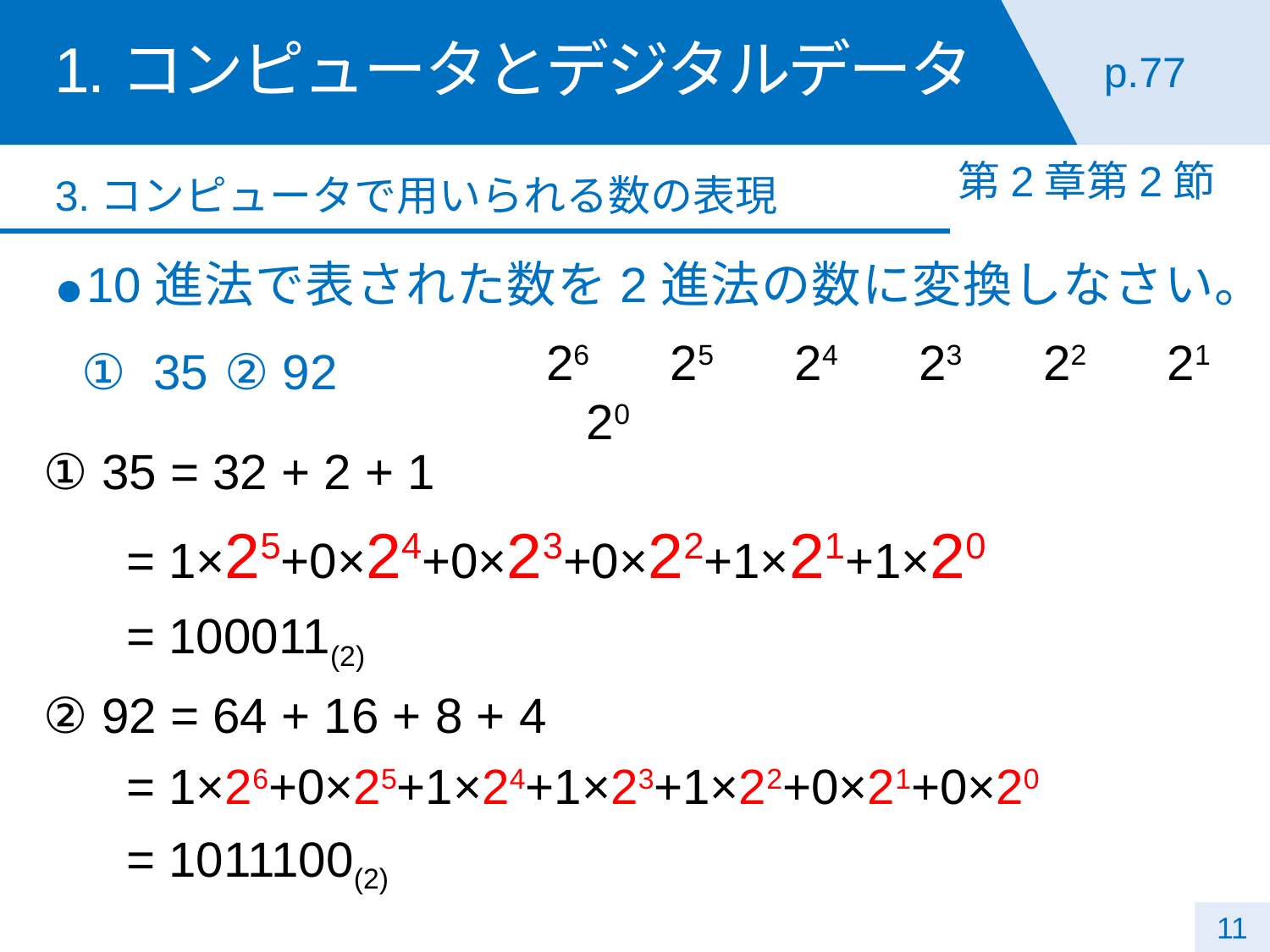

# 1.コンピュータとデジタルデータ
p.77
第2章第2節
3.コンピュータで用いられる数の表現
10進法で表された数を2進法の数に変換しなさい。
35  ② 92
26　　25　　24　　23　　22　　21　　20
① 35 = 32 + 2 + 1
      = 1×25+0×24+0×23+0×22+1×21+1×20
      = 100011(2)
② 92 = 64 + 16 + 8 + 4
      = 1×26+0×25+1×24+1×23+1×22+0×21+0×20
      = 1011100(2)
11